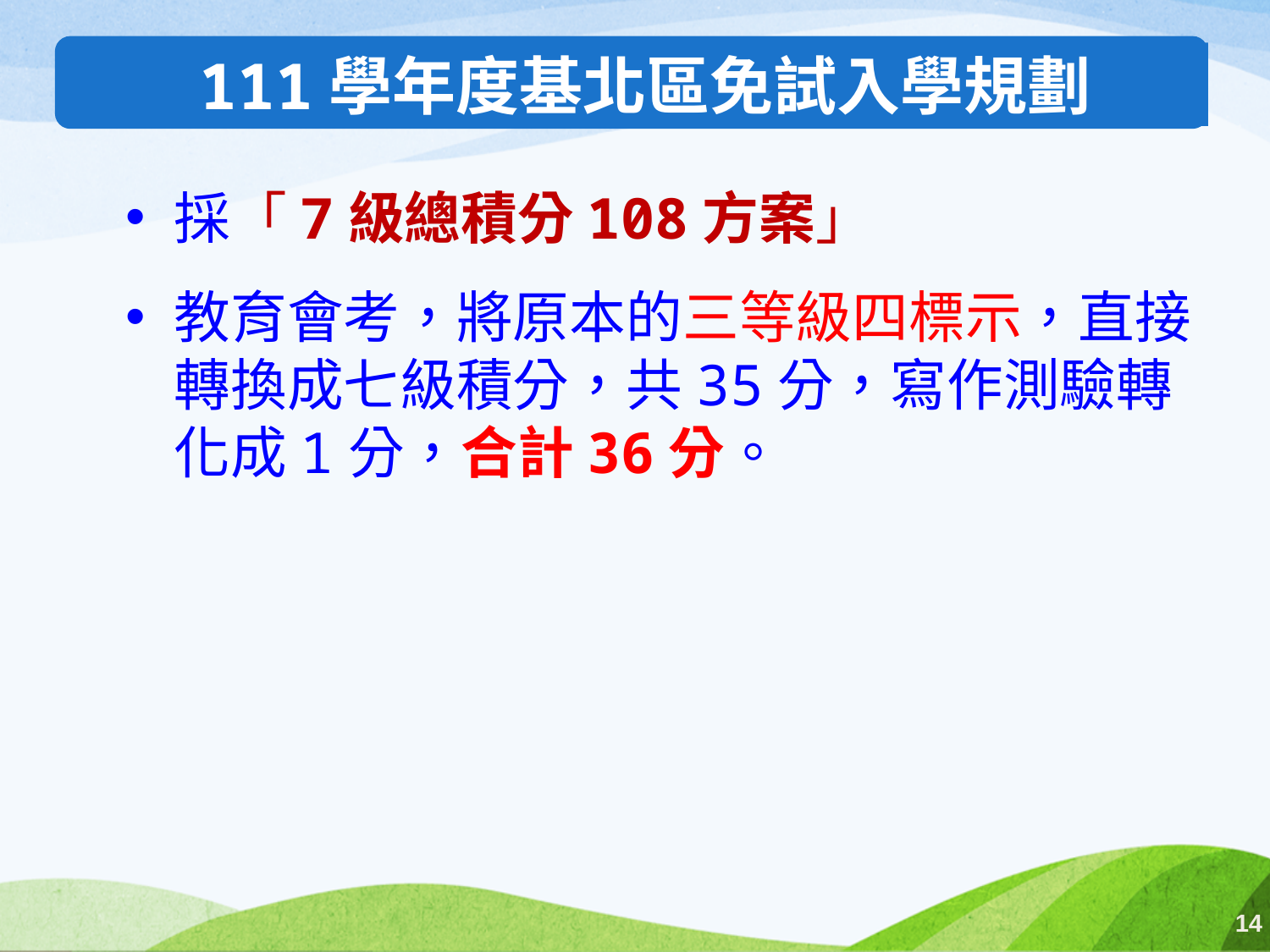

111學年度基北區免試入學規劃
採「7級總積分108方案」
教育會考，將原本的三等級四標示，直接轉換成七級積分，共35分，寫作測驗轉化成1分，合計36分。

14